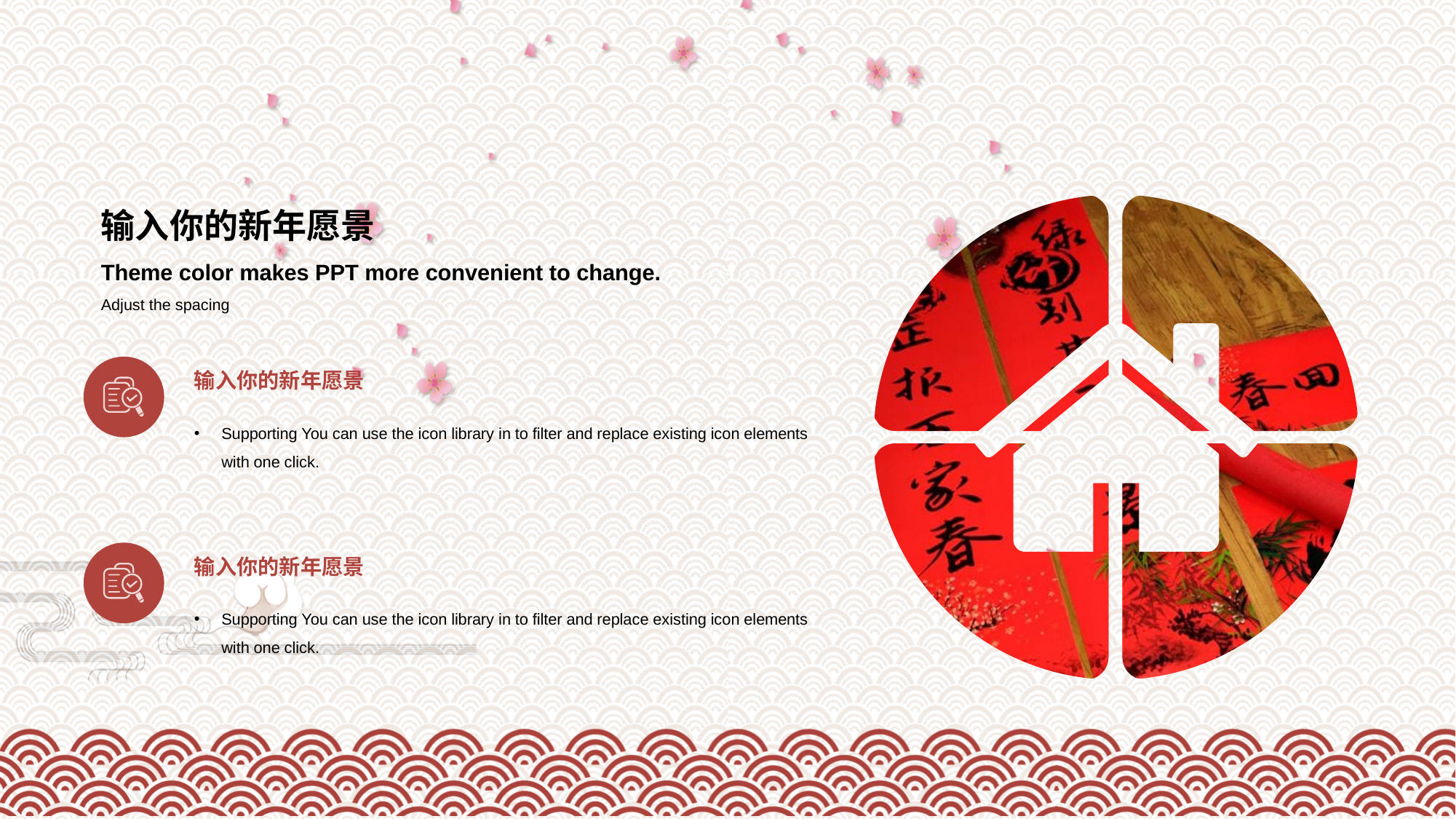

输入你的新年愿景
Theme color makes PPT more convenient to change.
Adjust the spacing

输入你的新年愿景
Supporting You can use the icon library in to filter and replace existing icon elements with one click.

输入你的新年愿景
Supporting You can use the icon library in to filter and replace existing icon elements with one click.